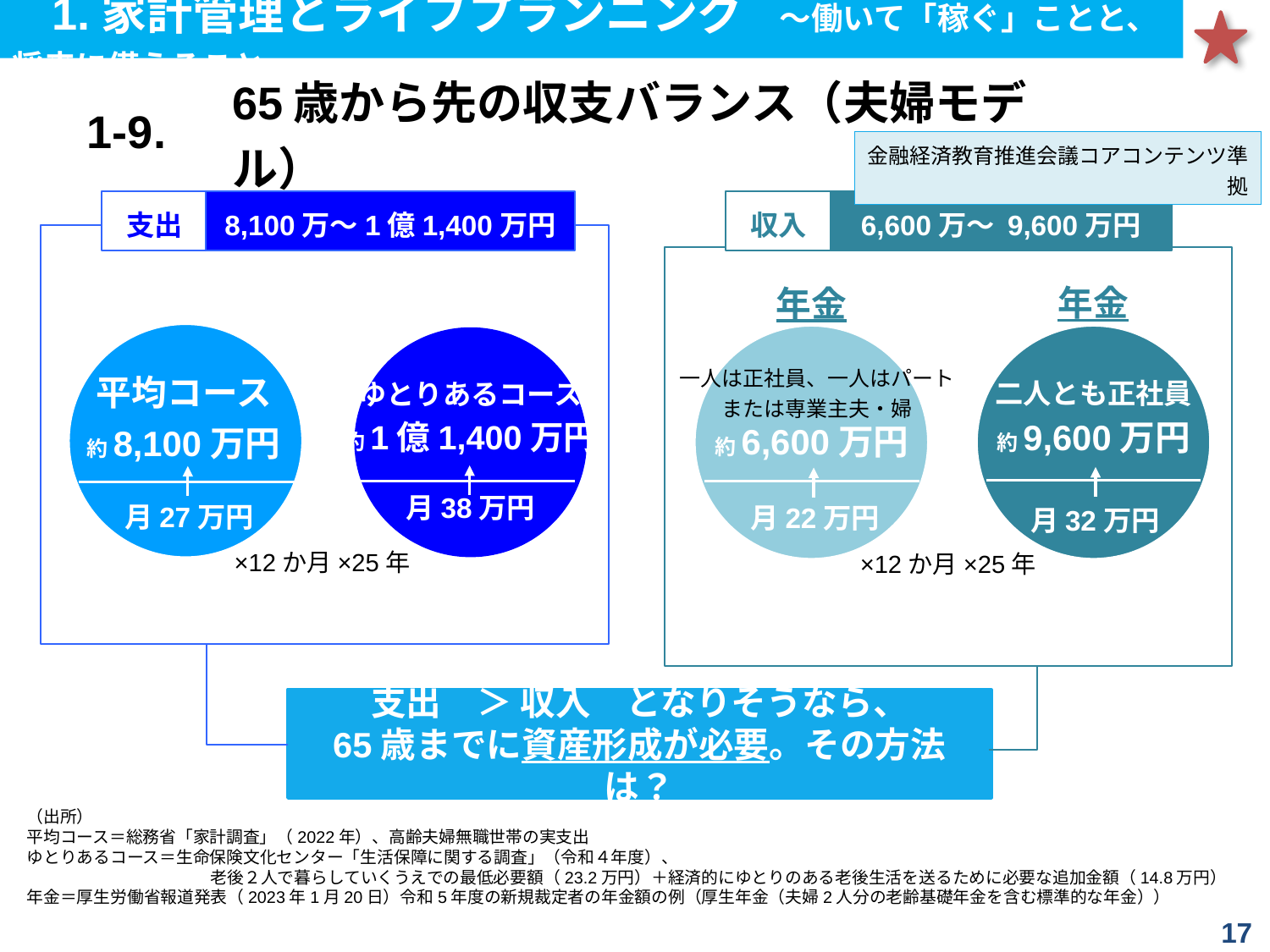

1.家計管理とライフプランニング　～働いて「稼ぐ」ことと、将来に備えること

| 1-9. | 65歳から先の収支バランス（夫婦モデル） |
| --- | --- |
金融経済教育推進会議コアコンテンツ準拠
8,100万～1億1,400万円
6,600万～ 9,600万円
支出
収入

年金
年金

平均コース
約8,100万円

約6,600万円

二人とも正社員
約9,600万円
ゆとりあるコース
約1億1,400万円

月38万円

一人は正社員、一人はパート
または専業主夫・婦
月27万円
月22万円
月32万円
×12か月×25年
×12か月×25年
支出　＞ 収入　となりそうなら、
65歳までに資産形成が必要。その方法は？
（出所）
平均コース＝総務省「家計調査」（2022年）、高齢夫婦無職世帯の実支出
ゆとりあるコース＝生命保険文化センター「生活保障に関する調査」（令和４年度）、
　　　　　　　　　　　老後２人で暮らしていくうえでの最低必要額（23.2万円）＋経済的にゆとりのある老後生活を送るために必要な追加金額（14.8万円）
年金＝厚生労働省報道発表（2023年1月20日）令和5年度の新規裁定者の年金額の例（厚生年金（夫婦2人分の老齢基礎年金を含む標準的な年金））